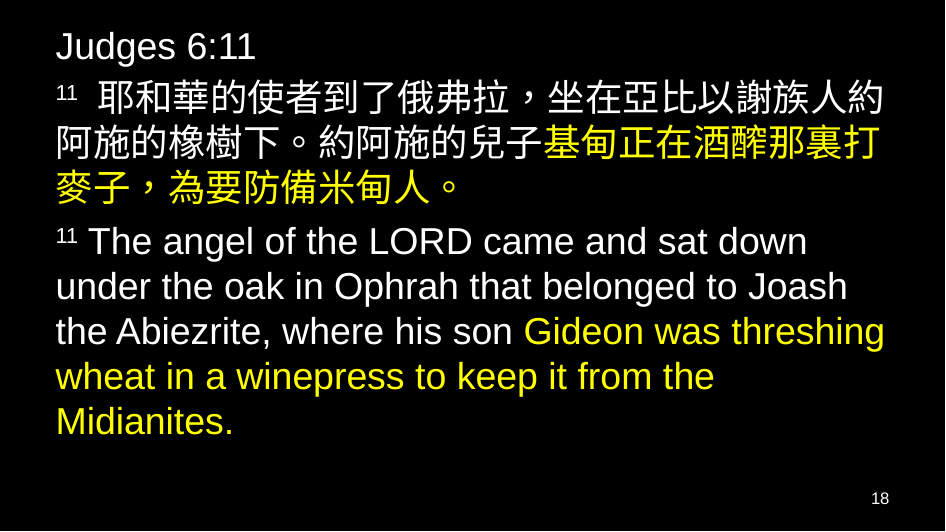

Judges 6:11
11 耶和華的使者到了俄弗拉，坐在亞比以謝族人約阿施的橡樹下。約阿施的兒子基甸正在酒醡那裏打麥子，為要防備米甸人。
11 The angel of the Lord came and sat down under the oak in Ophrah that belonged to Joash the Abiezrite, where his son Gideon was threshing wheat in a winepress to keep it from the Midianites.
18